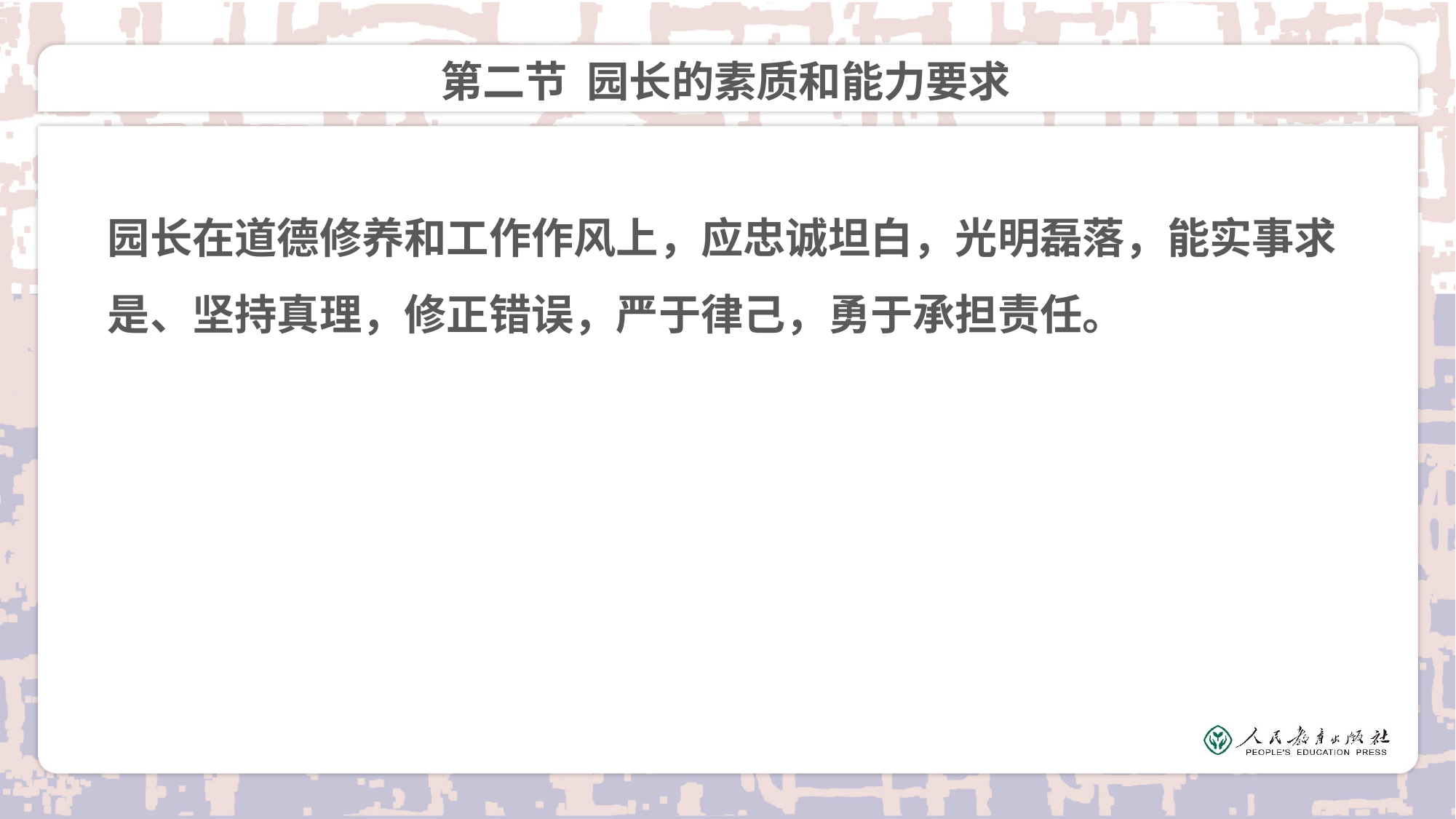

# 第二节  园长的素质和能力要求
园长在道德修养和工作作风上，应忠诚坦白，光明磊落，能实事求是、坚持真理，修正错误，严于律己，勇于承担责任。